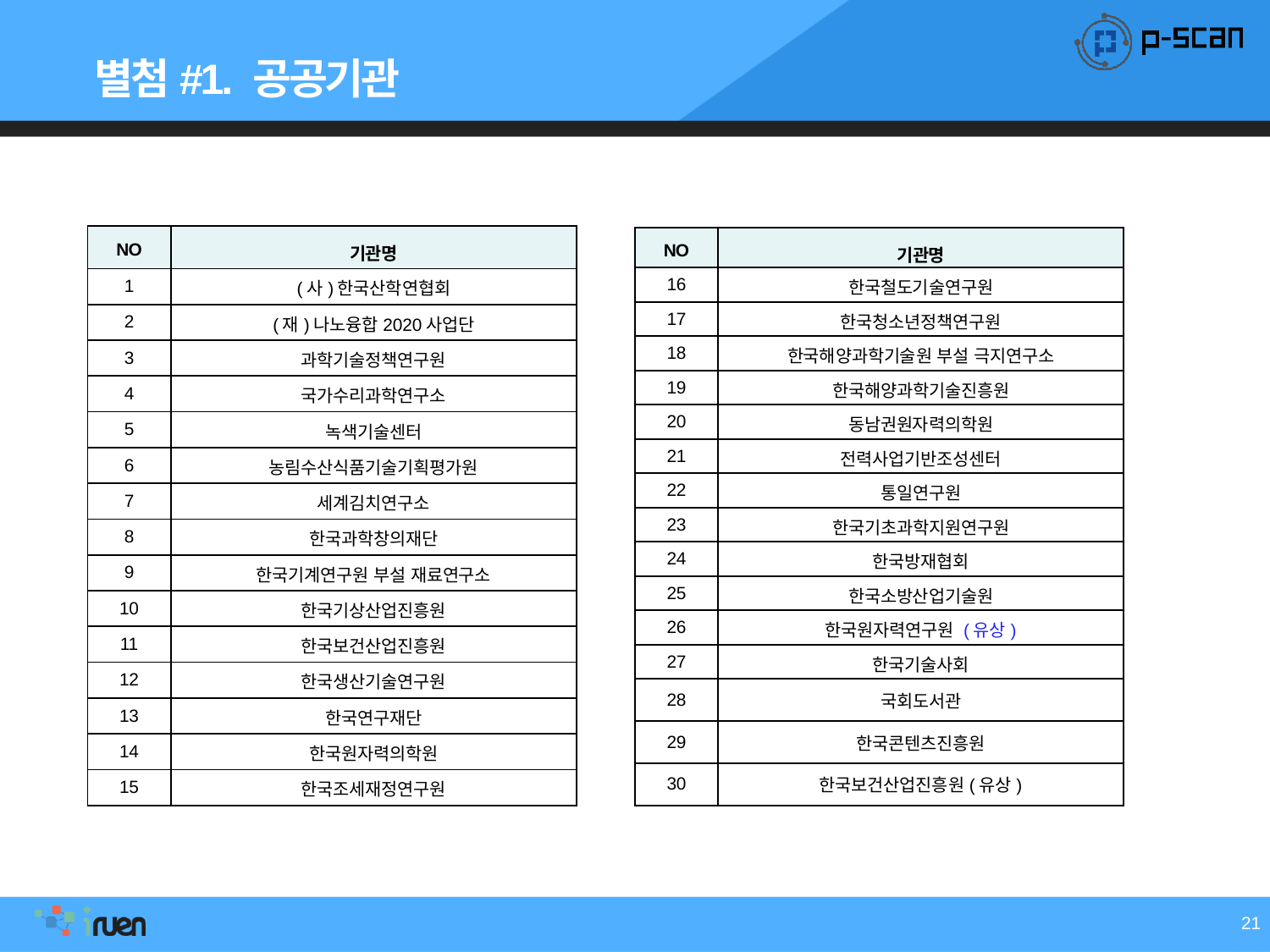

별첨#1. 공공기관
| NO | 기관명 |
| --- | --- |
| 1 | (사)한국산학연협회 |
| 2 | (재)나노융합2020사업단 |
| 3 | 과학기술정책연구원 |
| 4 | 국가수리과학연구소 |
| 5 | 녹색기술센터 |
| 6 | 농림수산식품기술기획평가원 |
| 7 | 세계김치연구소 |
| 8 | 한국과학창의재단 |
| 9 | 한국기계연구원 부설 재료연구소 |
| 10 | 한국기상산업진흥원 |
| 11 | 한국보건산업진흥원 |
| 12 | 한국생산기술연구원 |
| 13 | 한국연구재단 |
| 14 | 한국원자력의학원 |
| 15 | 한국조세재정연구원 |
| NO | 기관명 |
| --- | --- |
| 16 | 한국철도기술연구원 |
| --- | --- |
| 17 | 한국청소년정책연구원 |
| 18 | 한국해양과학기술원 부설 극지연구소 |
| 19 | 한국해양과학기술진흥원 |
| 20 | 동남권원자력의학원 |
| 21 | 전력사업기반조성센터 |
| 22 | 통일연구원 |
| 23 | 한국기초과학지원연구원 |
| 24 | 한국방재협회 |
| 25 | 한국소방산업기술원 |
| 26 | 한국원자력연구원 (유상) |
| 27 | 한국기술사회 |
| 28 | 국회도서관 |
| 29 | 한국콘텐츠진흥원 |
| 30 | 한국보건산업진흥원(유상) |
21